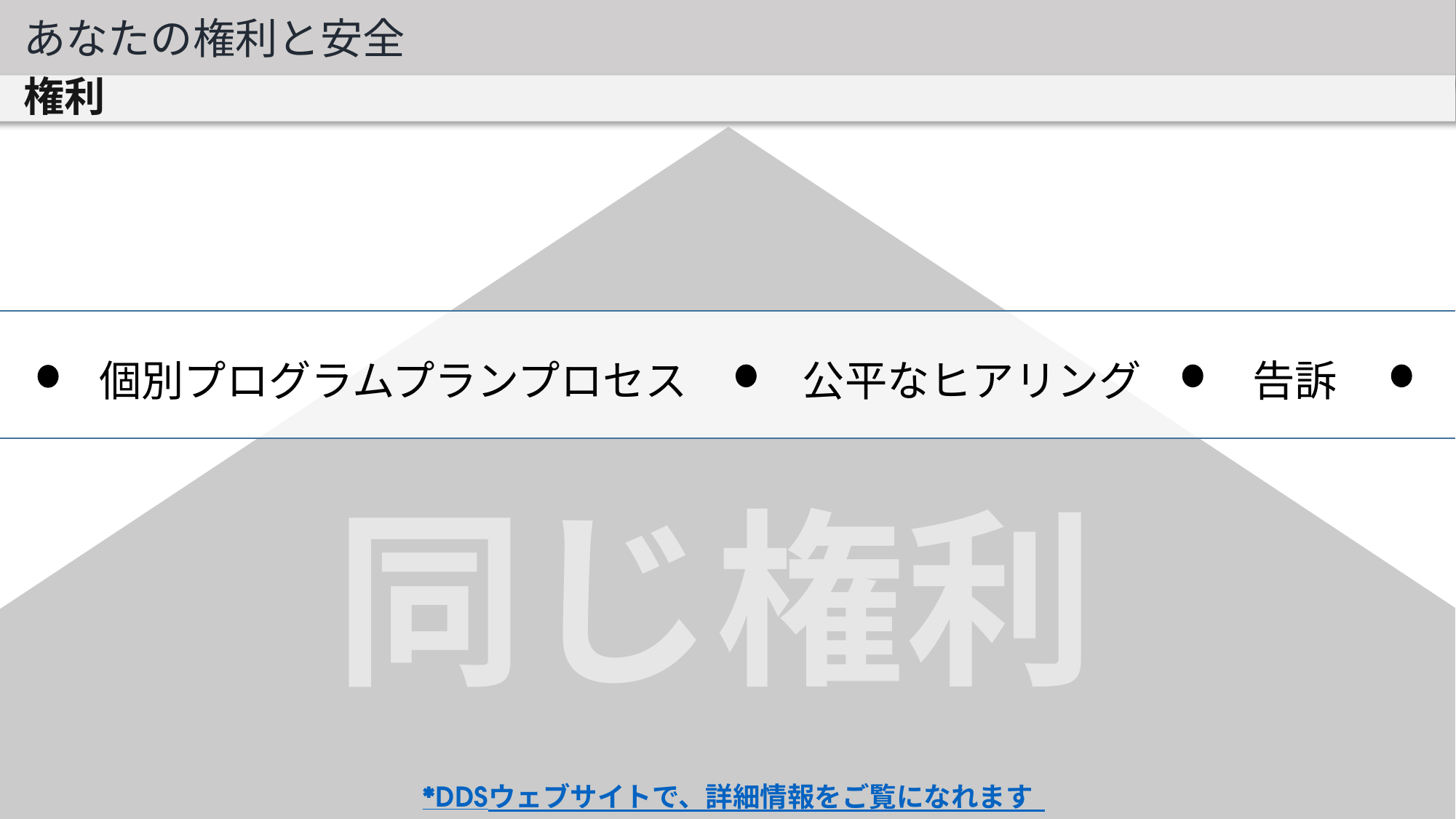

あなたの権利と安全
権利
個別プログラムプランプロセス
公平なヒアリング
告訴

同じ権利
*DDSウェブサイトで、詳細情報をご覧になれます